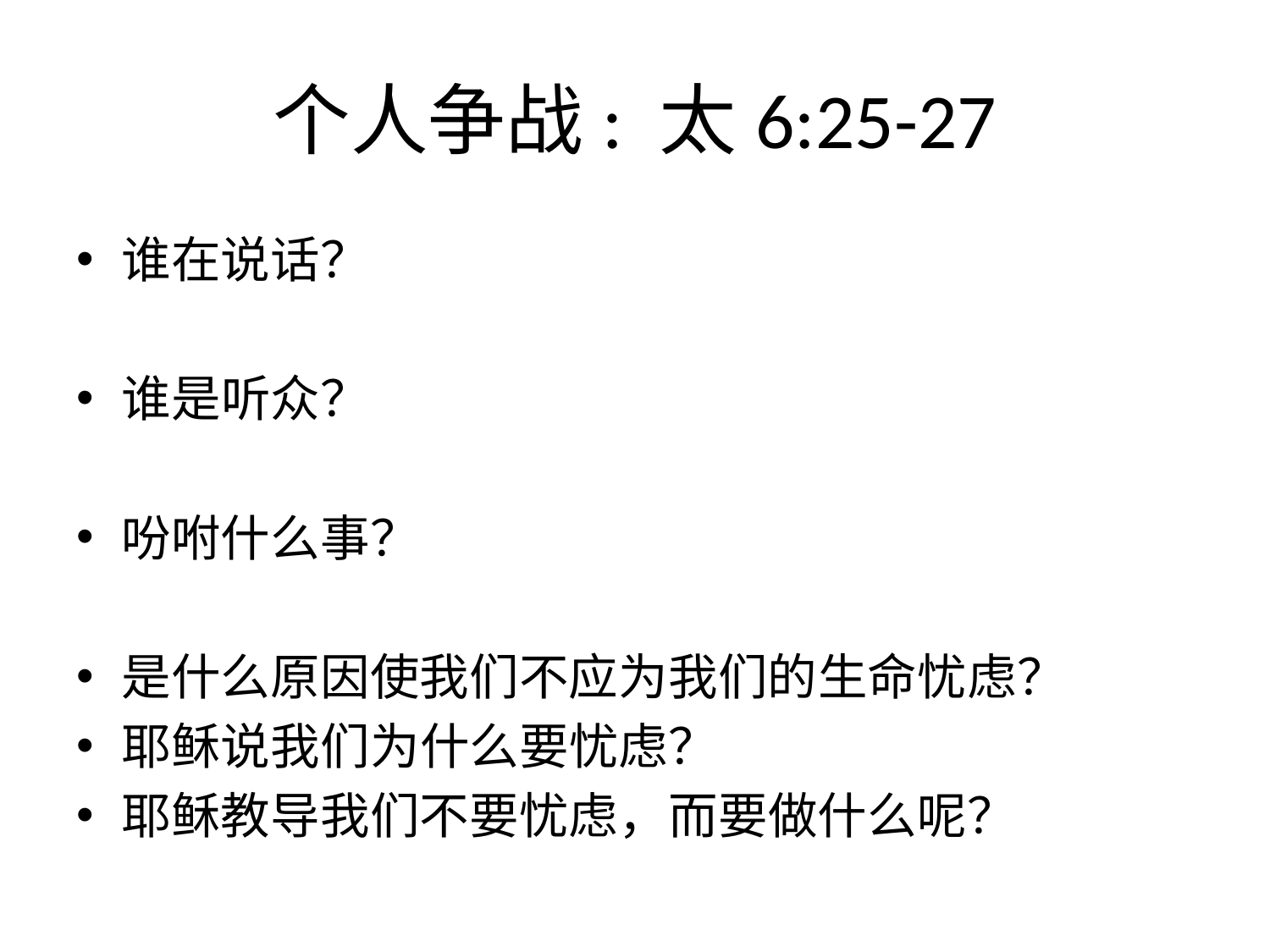

# 个人争战: 太6:25-27
谁在说话？

谁是听众？

吩咐什么事？

是什么原因使我们不应为我们的生命忧虑？
耶稣说我们为什么要忧虑？
耶稣教导我们不要忧虑，而要做什么呢？